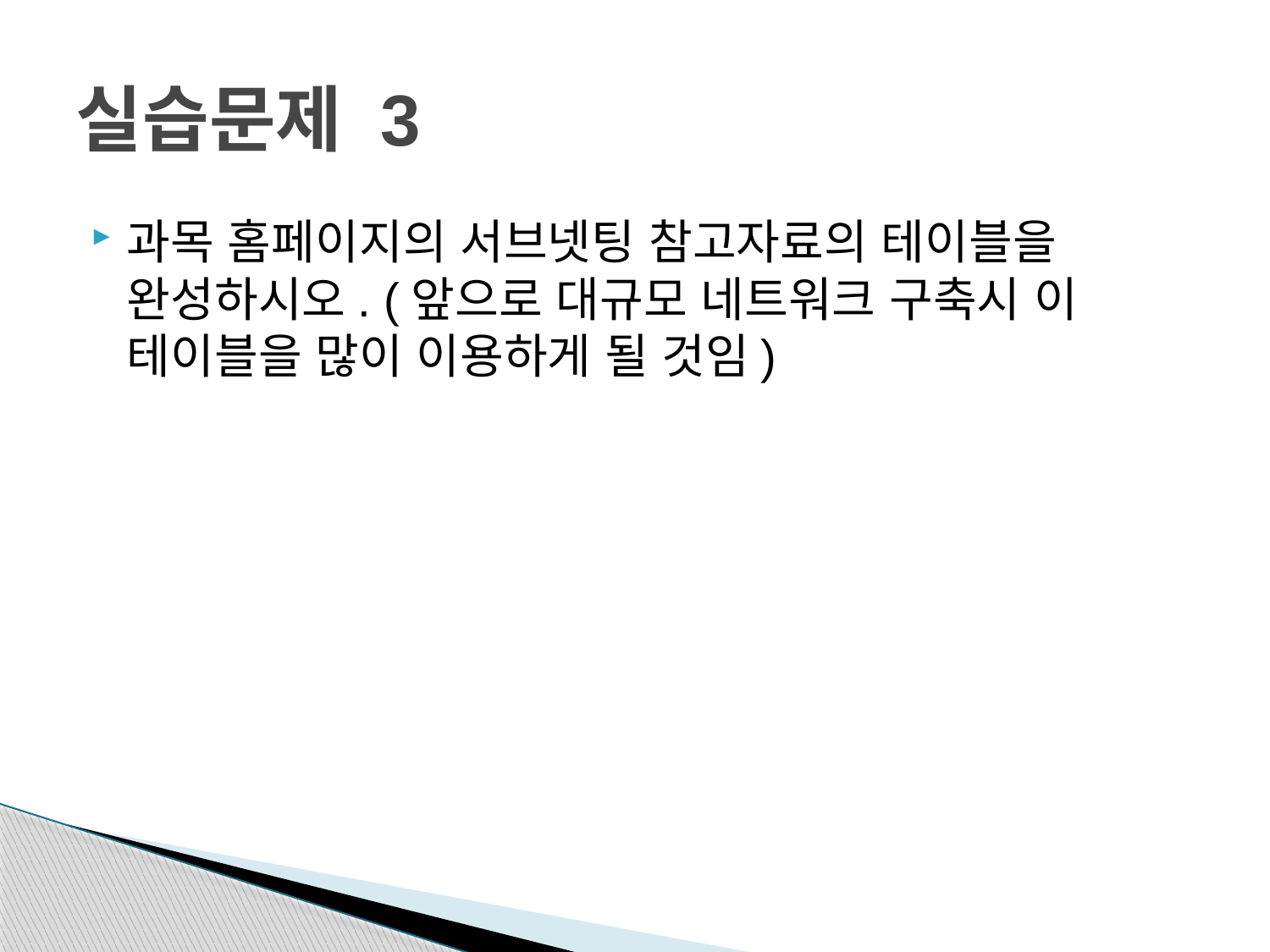

# 실습문제 3
과목 홈페이지의 서브넷팅 참고자료의 테이블을 완성하시오. (앞으로 대규모 네트워크 구축시 이 테이블을 많이 이용하게 될 것임)